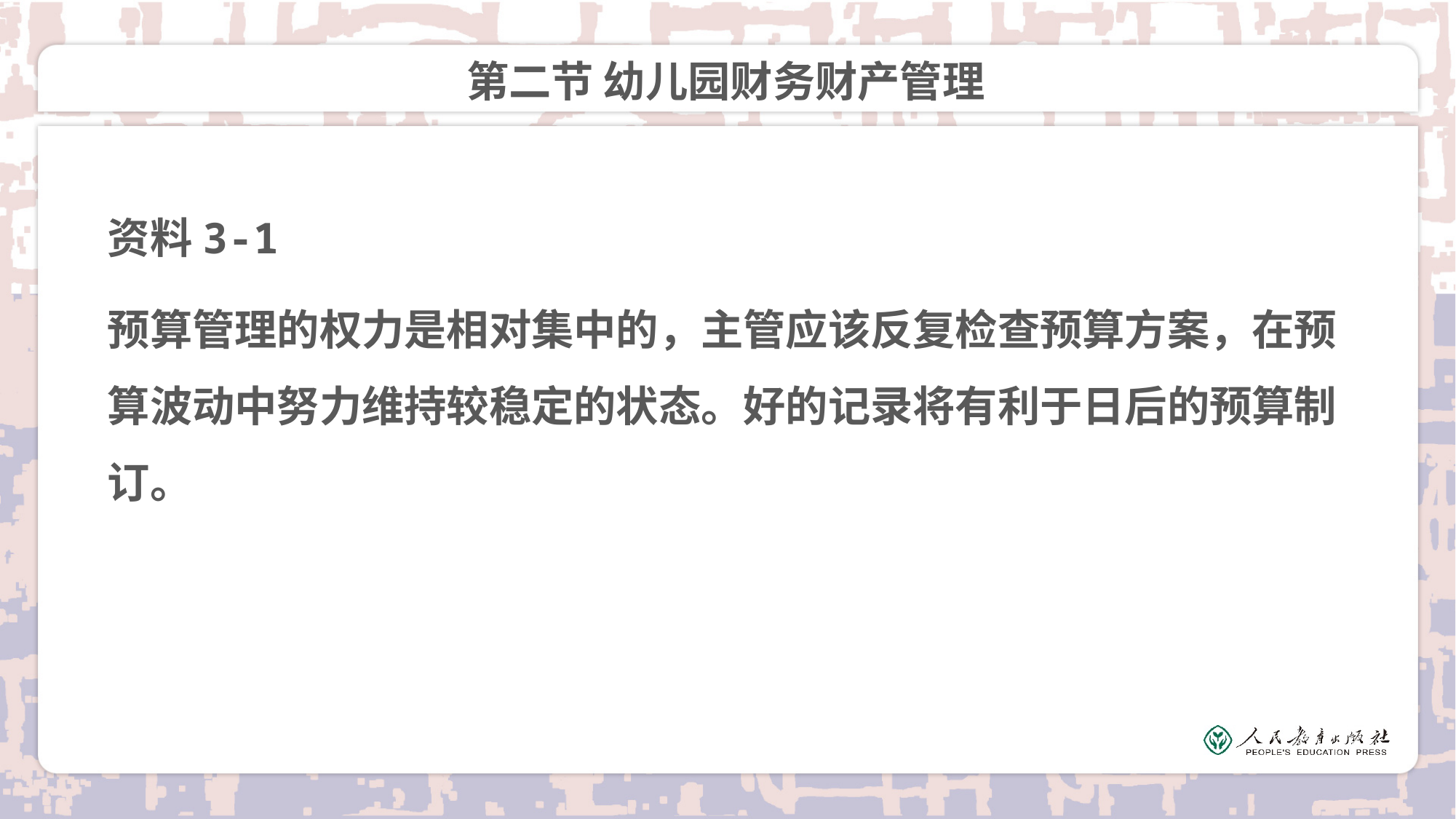

# 第二节 幼儿园财务财产管理
资料3-1
预算管理的权力是相对集中的，主管应该反复检查预算方案，在预算波动中努力维持较稳定的状态。好的记录将有利于日后的预算制订。